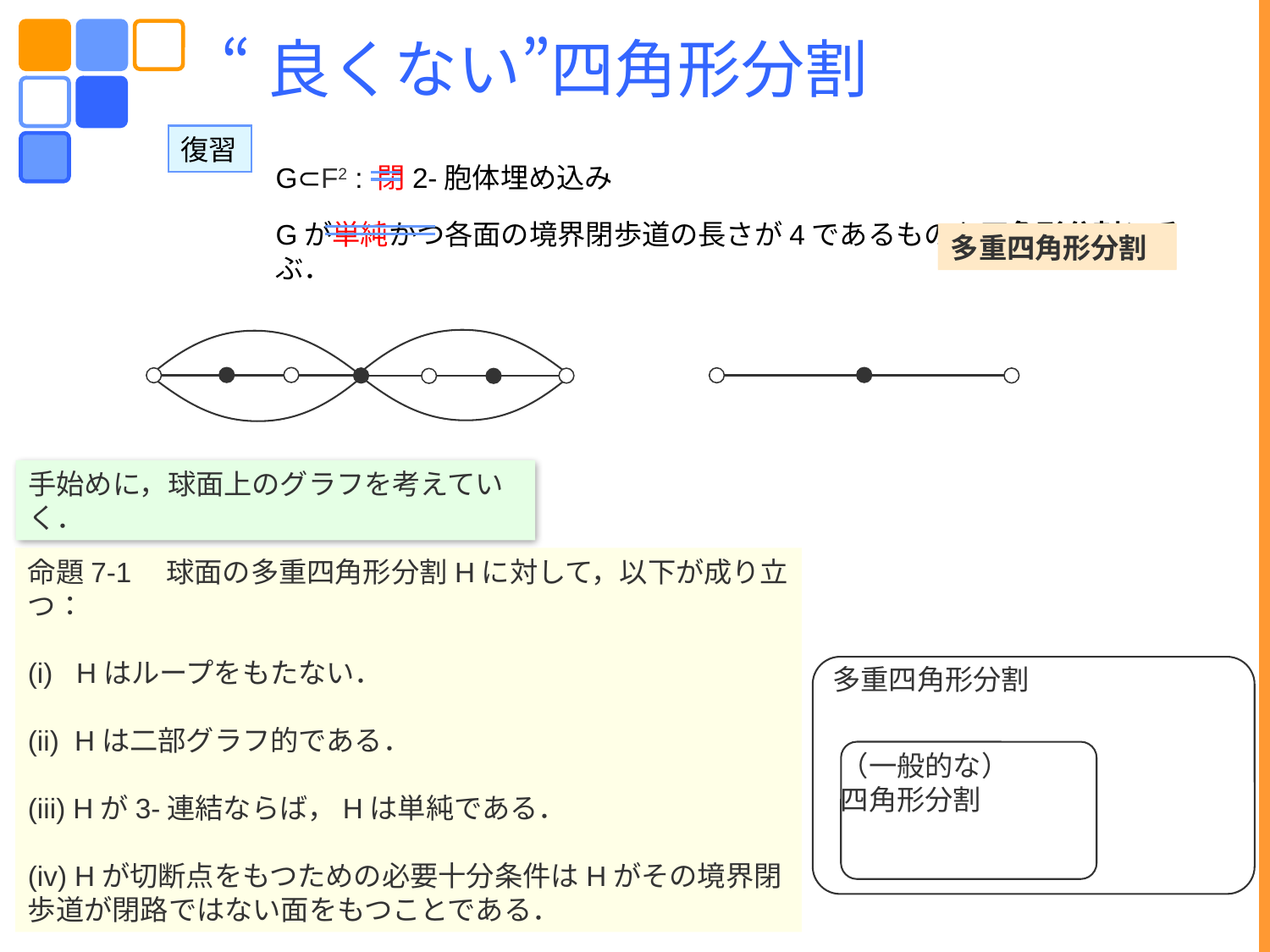

“良くない”四角形分割
復習
G⊂F2 : 閉2-胞体埋め込み
Gが単純かつ各面の境界閉歩道の長さが4であるものを四角形分割と呼ぶ．
四角形埋め込み
多重四角形分割

手始めに，球面上のグラフを考えていく．
命題7-1　球面の多重四角形分割Hに対して，以下が成り立つ：

(i)   Hはループをもたない．

(ii)  Hは二部グラフ的である．

(iii) Hが3-連結ならば，Hは単純である．

(iv) Hが切断点をもつための必要十分条件はHがその境界閉歩道が閉路ではない面をもつことである．
多重四角形分割

（一般的な）
四角形分割